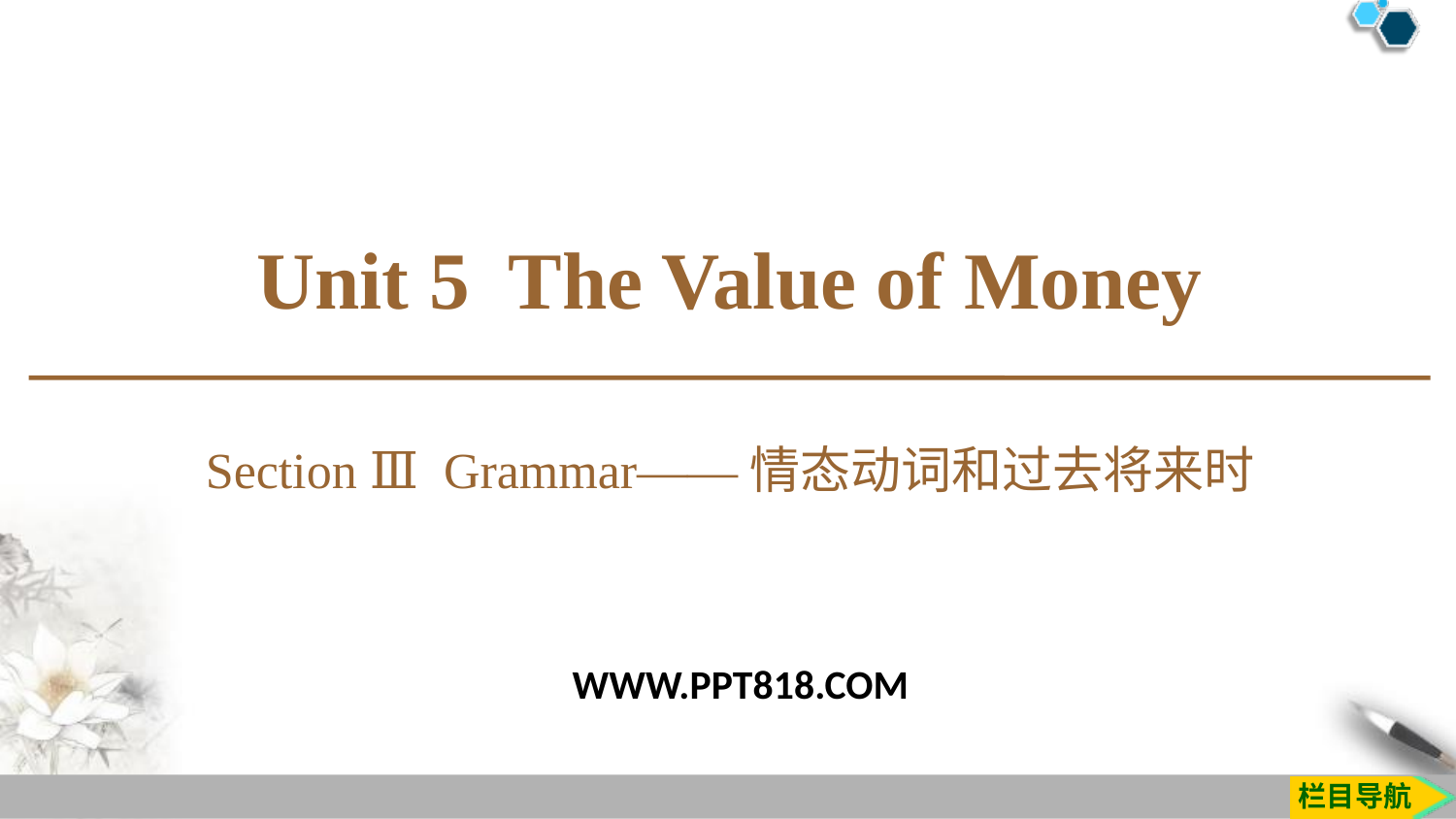

Unit 5  The Value of Money

Section Ⅲ  Grammar——情态动词和过去将来时
WWW.PPT818.COM